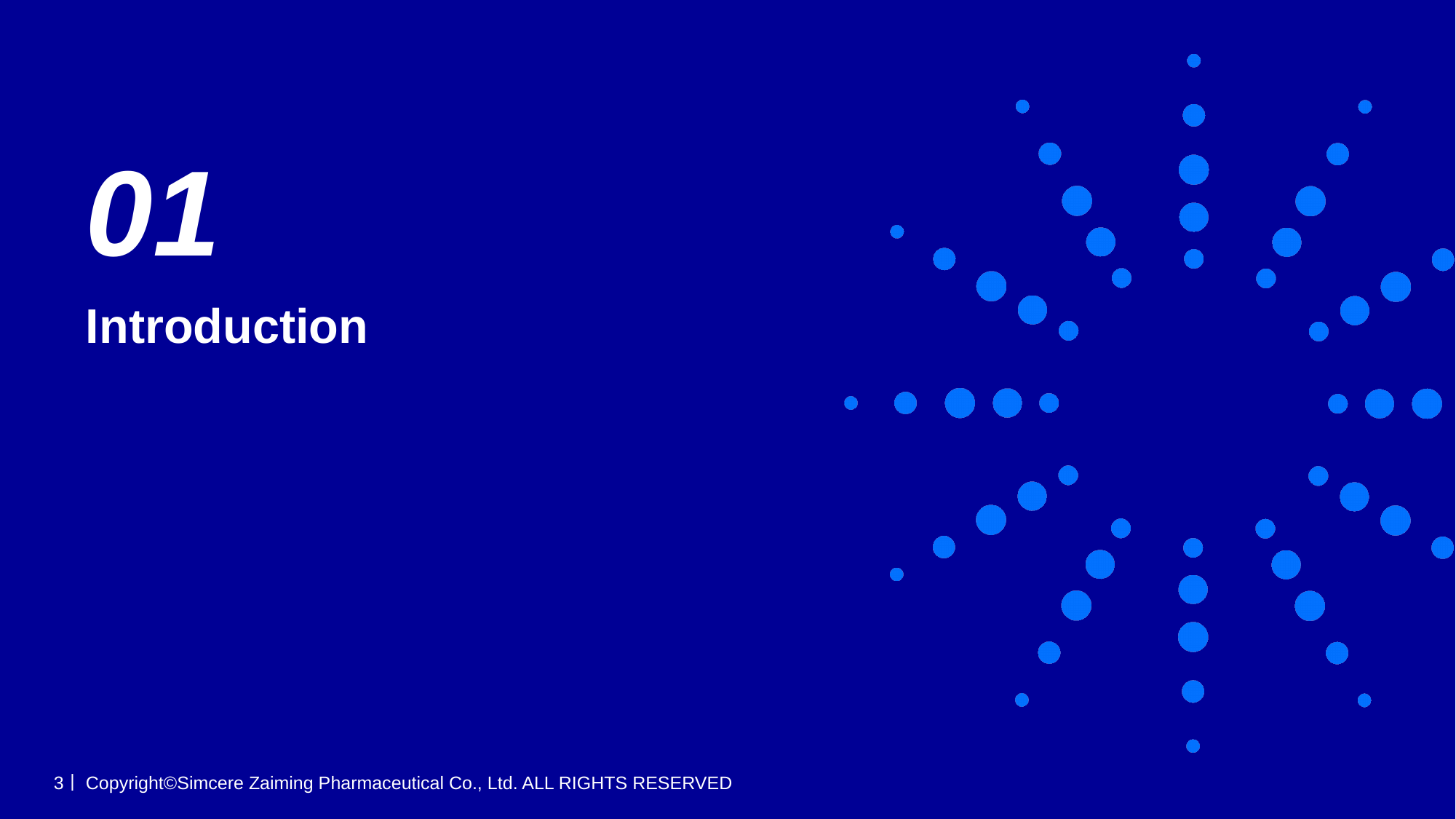

01
# Introduction
3丨
Copyright©Simcere Zaiming Pharmaceutical Co., Ltd. ALL RIGHTS RESERVED